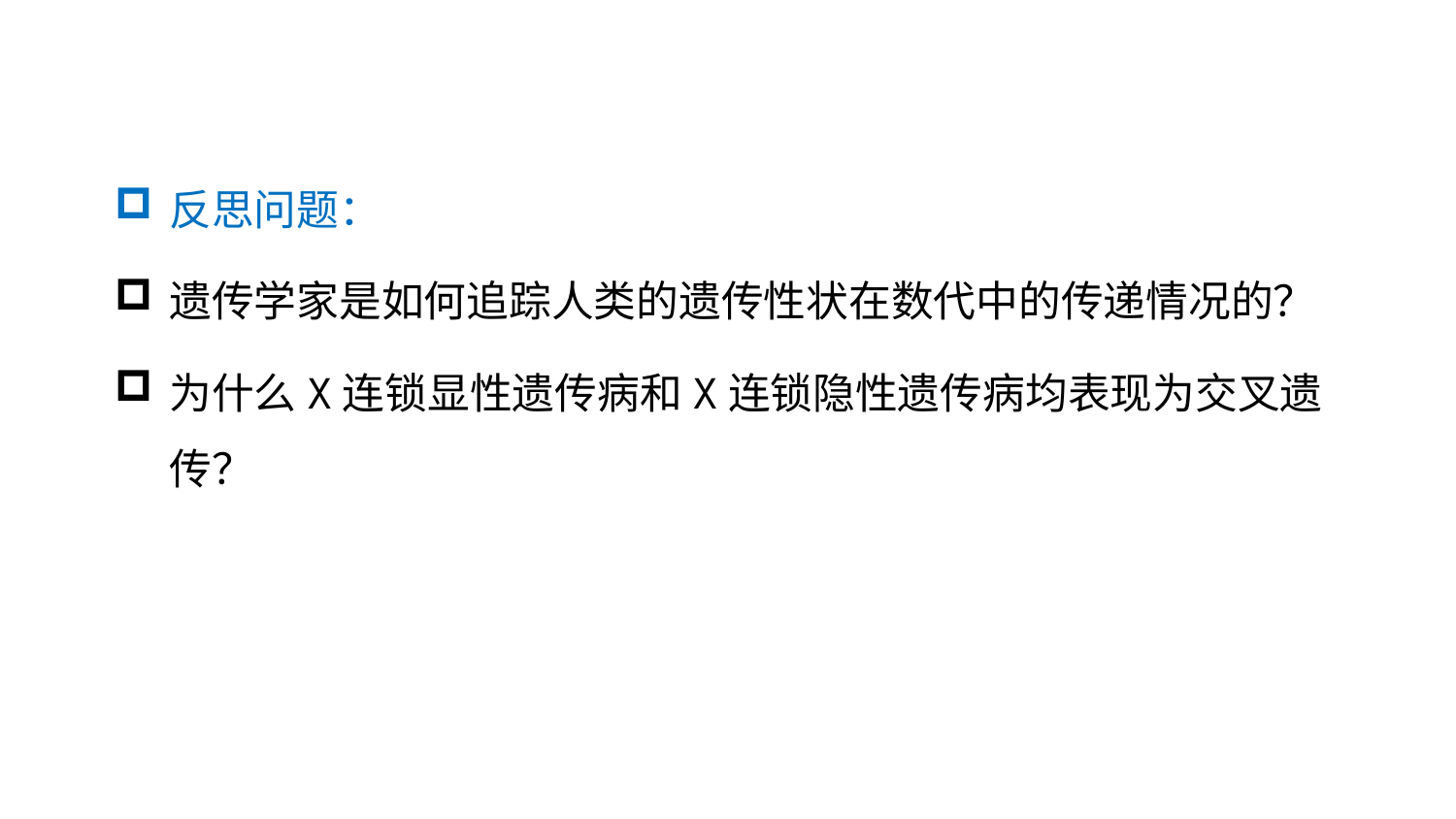

反思问题：
遗传学家是如何追踪人类的遗传性状在数代中的传递情况的？
为什么X连锁显性遗传病和X连锁隐性遗传病均表现为交叉遗传？